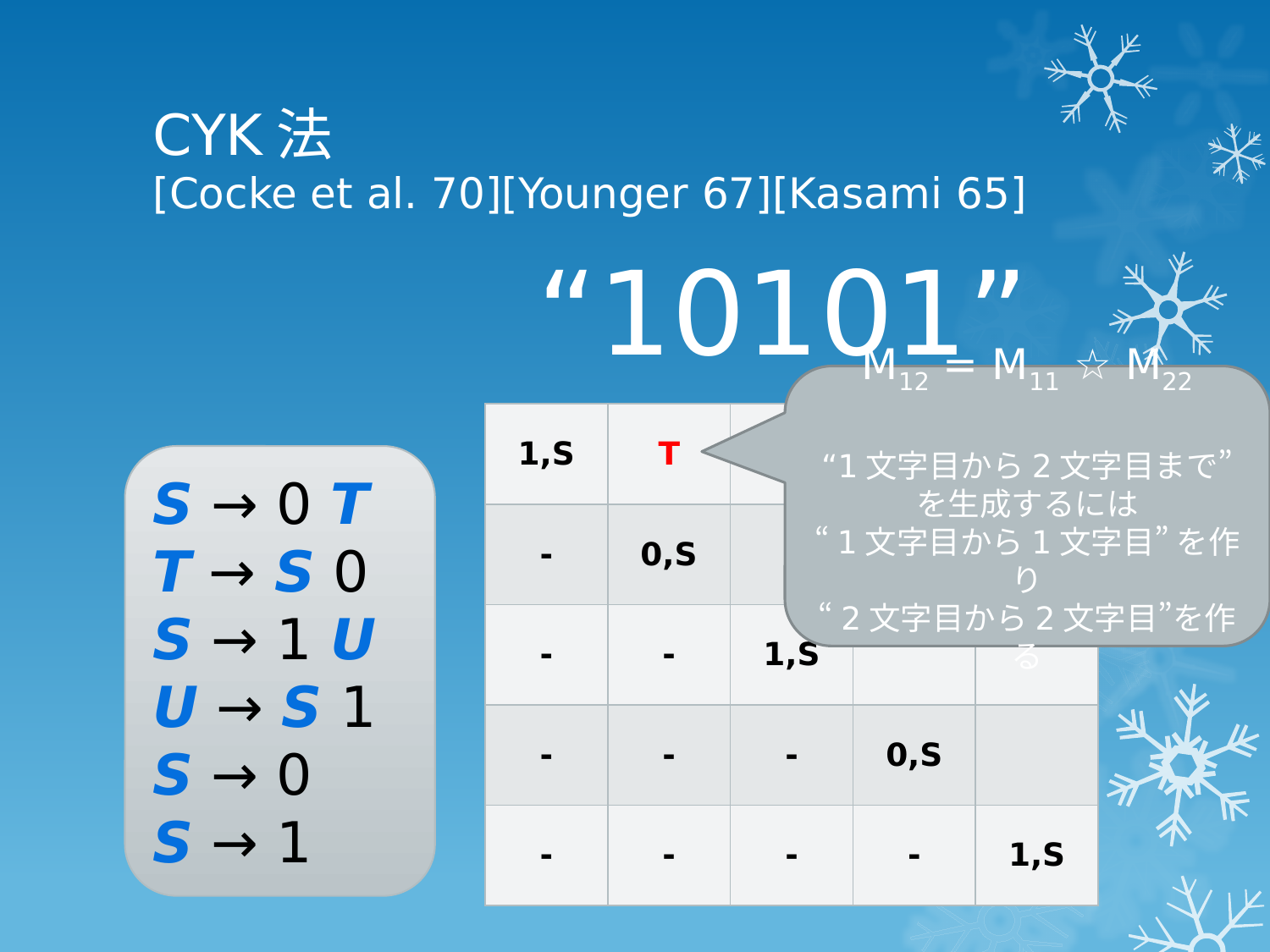

# CYK法 [Cocke et al. 70][Younger 67][Kasami 65]
“10101”
M12 = M11 ☆ M22

“1文字目から2文字目まで”
を生成するには
“1文字目から1文字目” を作り
“2文字目から2文字目”を作る
| 1,S | T |  |  |  |
| --- | --- | --- | --- | --- |
| - | 0,S |  |  |  |
| - | - | 1,S |  |  |
| - | - | - | 0,S |  |
| - | - | - | - | 1,S |
S → 0 T
T → S 0
S → 1 U
U → S 1
S → 0
S → 1